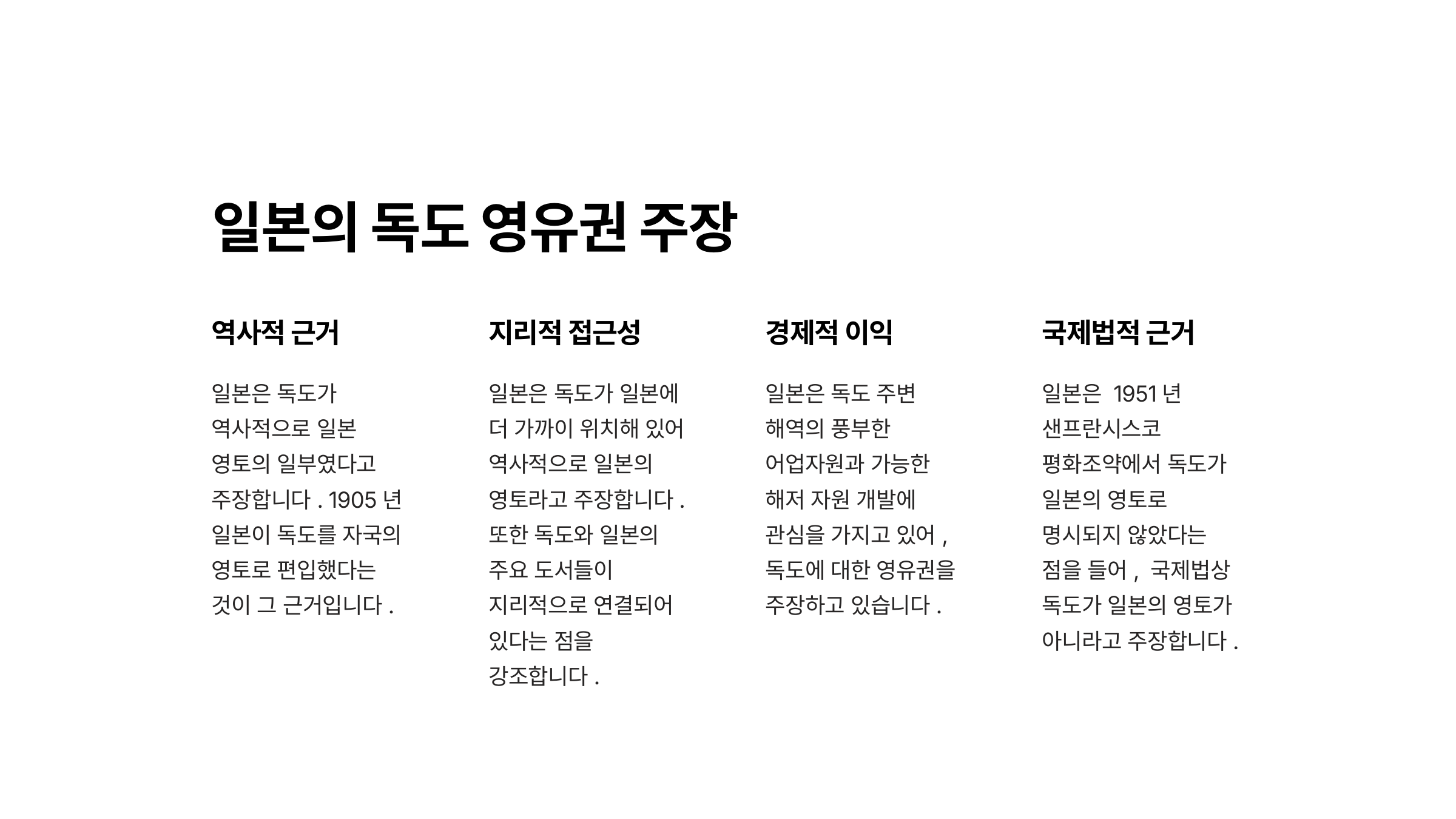

일본의 독도 영유권 주장
역사적 근거
지리적 접근성
경제적 이익
국제법적 근거
일본은 독도가 역사적으로 일본 영토의 일부였다고 주장합니다. 1905년 일본이 독도를 자국의 영토로 편입했다는 것이 그 근거입니다.
일본은 독도가 일본에 더 가까이 위치해 있어 역사적으로 일본의 영토라고 주장합니다. 또한 독도와 일본의 주요 도서들이 지리적으로 연결되어 있다는 점을 강조합니다.
일본은 독도 주변 해역의 풍부한 어업자원과 가능한 해저 자원 개발에 관심을 가지고 있어, 독도에 대한 영유권을 주장하고 있습니다.
일본은 1951년 샌프란시스코 평화조약에서 독도가 일본의 영토로 명시되지 않았다는 점을 들어, 국제법상 독도가 일본의 영토가 아니라고 주장합니다.